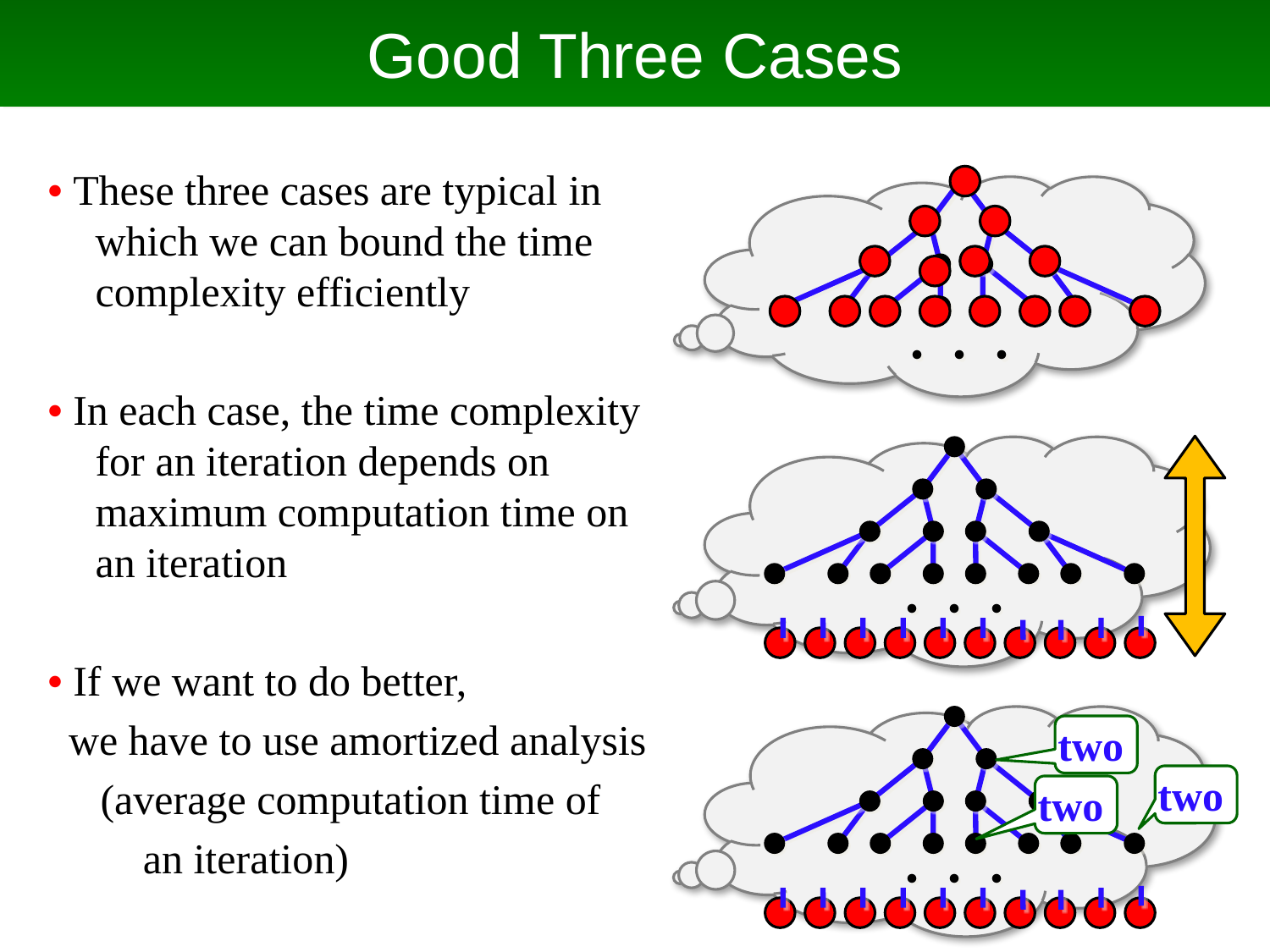

# Good Three Cases
• These three cases are typical in which we can bound the time complexity efficiently

• In each case, the time complexity for an iteration depends on maximum computation time on an iteration

• If we want to do better,
  we have to use amortized analysis
     (average computation time of
         an iteration)

・・・

・・・

two

two
two

・・・